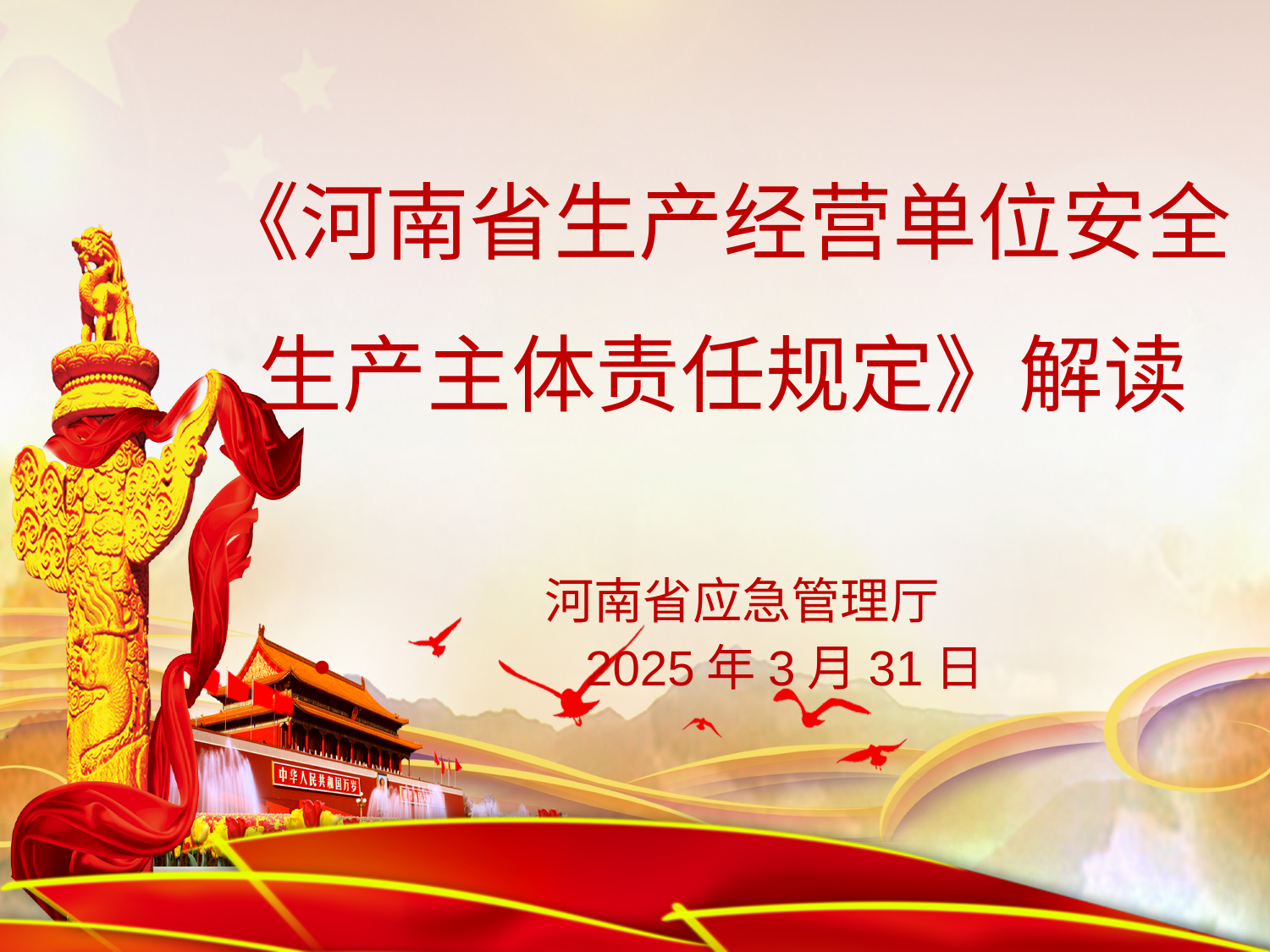

《河南省生产经营单位安全生产主体责任规定》解读
河南省应急管理厅
                  2025年3月31日